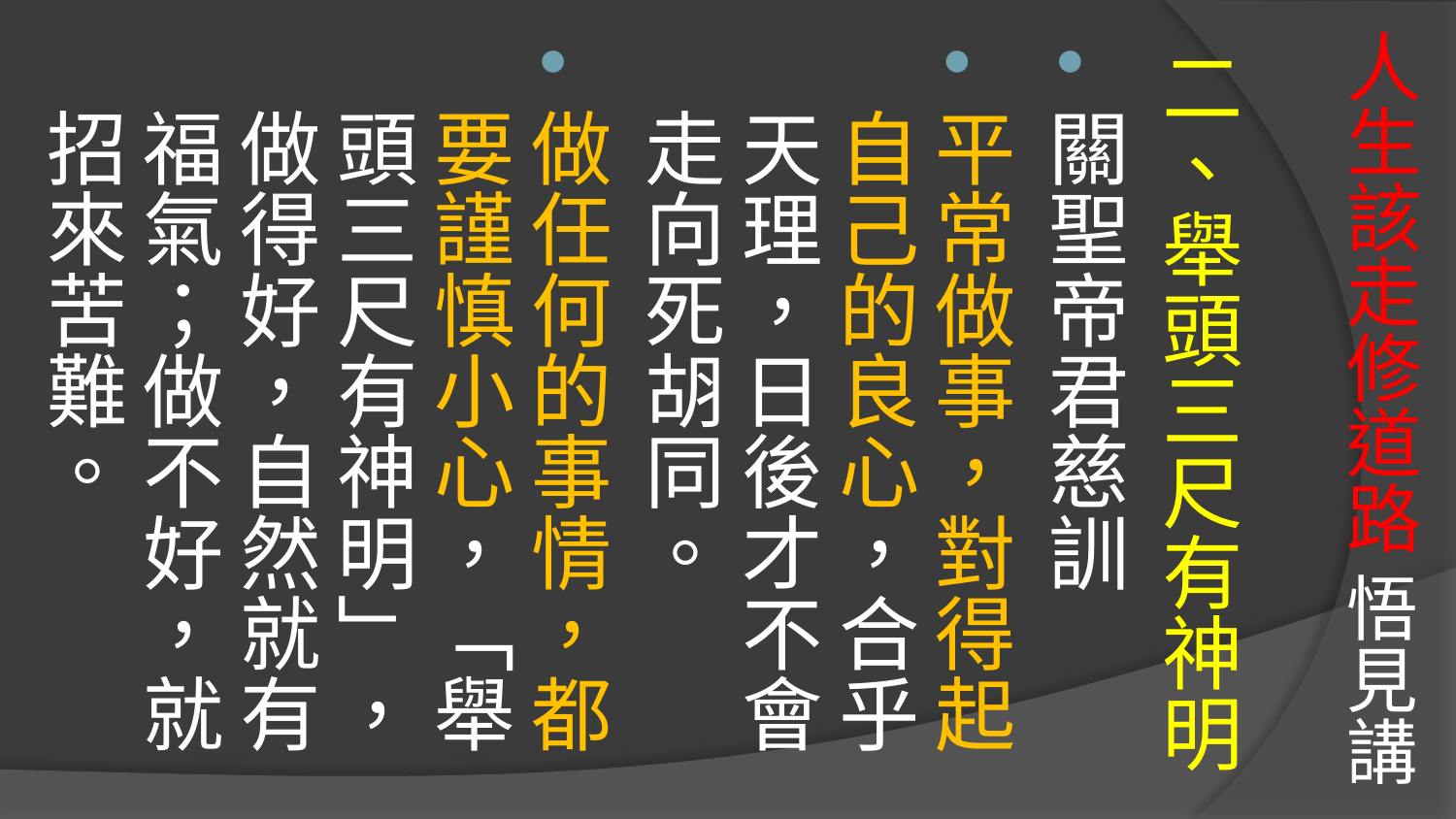

# 人生該走修道路 悟見講
二、舉頭三尺有神明
關聖帝君慈訓
平常做事，對得起自己的良心，合乎天理，日後才不會走向死胡同。
做任何的事情，都要謹慎小心，「舉頭三尺有神明」，做得好，自然就有福氣；做不好，就招來苦難。